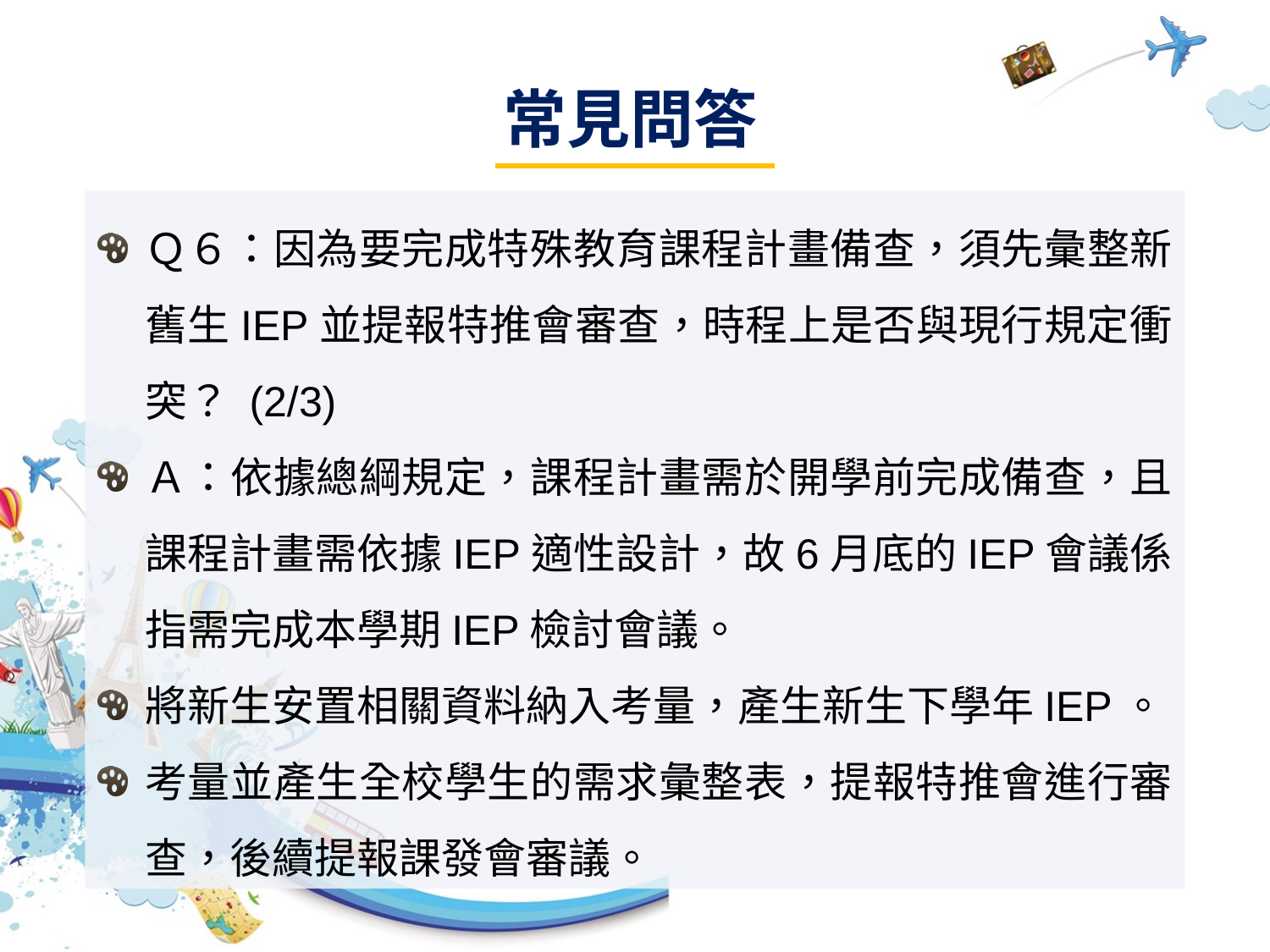

# 常見問答
Ｑ６：因為要完成特殊教育課程計畫備查，須先彙整新舊生IEP並提報特推會審查，時程上是否與現行規定衝突？ (2/3)
Ａ：依據總綱規定，課程計畫需於開學前完成備查，且課程計畫需依據IEP適性設計，故6月底的IEP會議係指需完成本學期IEP檢討會議。
將新生安置相關資料納入考量，產生新生下學年IEP。
考量並產生全校學生的需求彙整表，提報特推會進行審查，後續提報課發會審議。